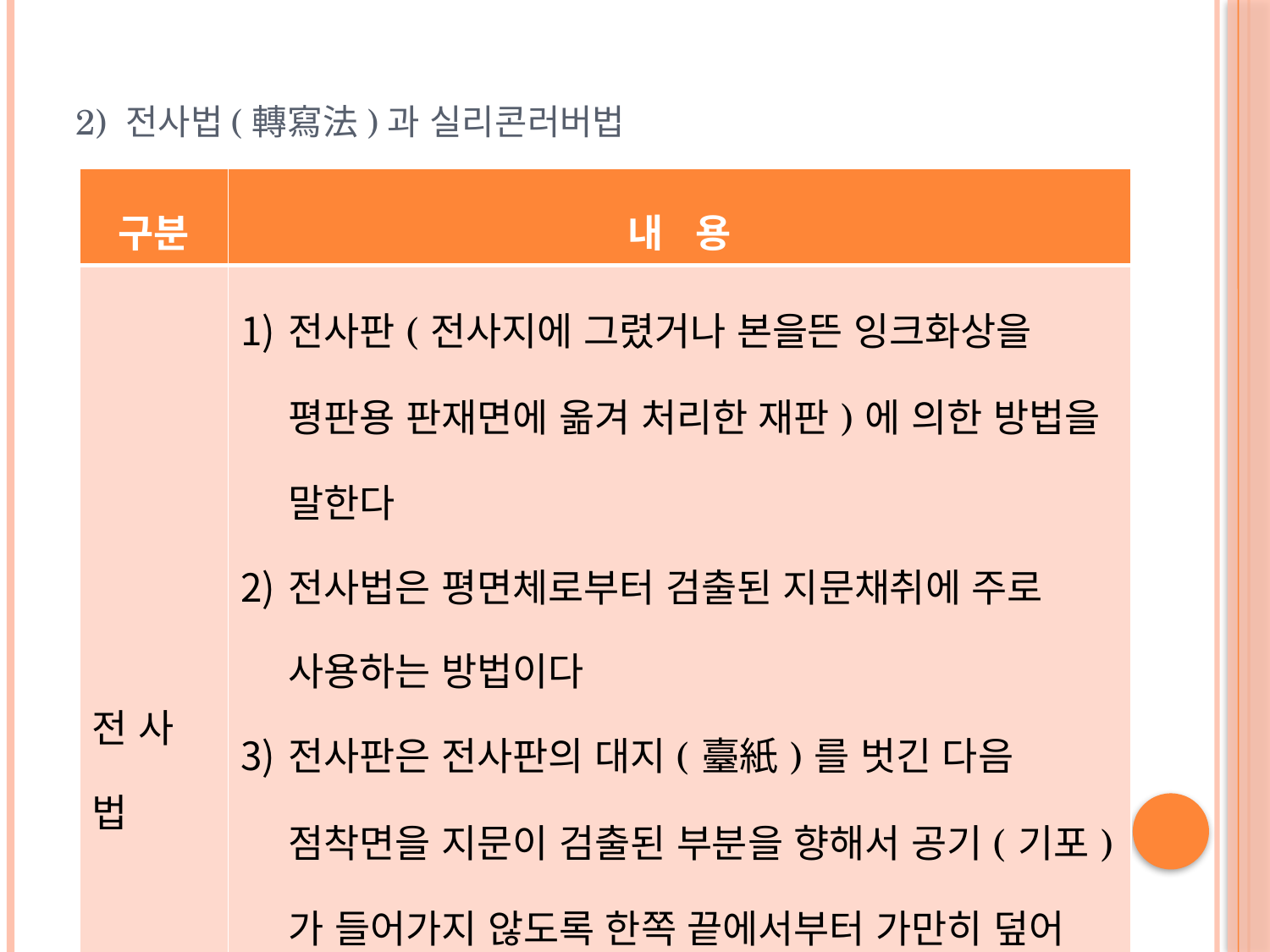

# 2) 전사법(轉寫法)과 실리콘러버법
| 구분 | 내 용 |
| --- | --- |
| 전 사 법 | 전사판(전사지에 그렸거나 본을뜬 잉크화상을 평판용 판재면에 옮겨 처리한 재판)에 의한 방법을 말한다 전사법은 평면체로부터 검출된 지문채취에 주로 사용하는 방법이다 전사판은 전사판의 대지(臺紙)를 벗긴 다음 점착면을 지문이 검출된 부분을 향해서 공기(기포)가 들어가지 않도록 한쪽 끝에서부터 가만히 덮어 붙힌다 전사판으로는 지문전사용의 젤라틴지(gelatine), 셀로판테이프나 비닐테이프 등 투명한 접착테이프가 주로 사용된다 |